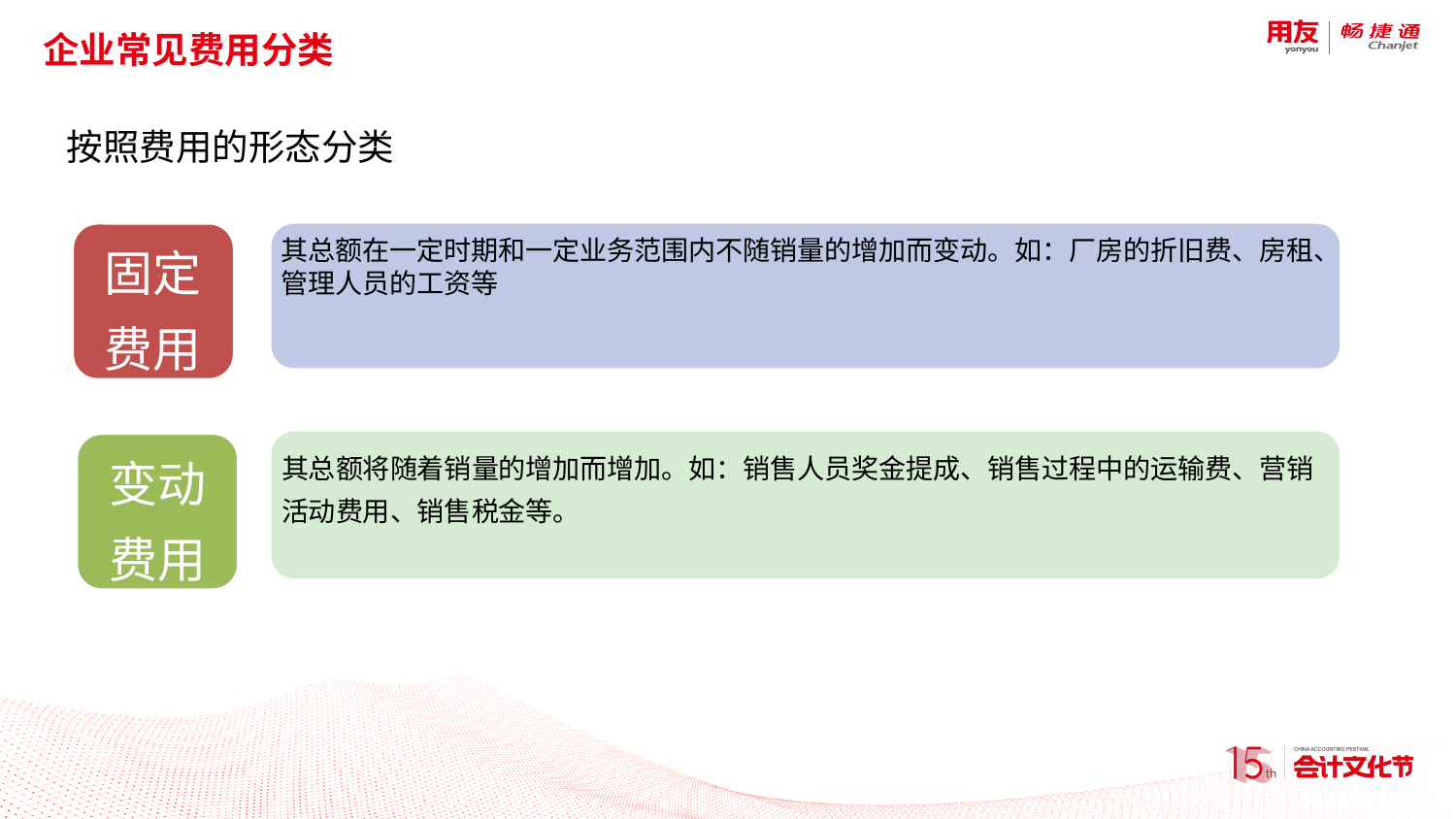

# 企业常见费用分类
按照费用的形态分类

其总额在一定时期和一定业务范围内不随销量的增加而变动。如：厂房的折旧费、房租、管理人员的工资等

固定
费用

其总额将随着销量的增加而增加。如：销售人员奖金提成、销售过程中的运输费、营销活动费用、销售税金等。

变动
费用